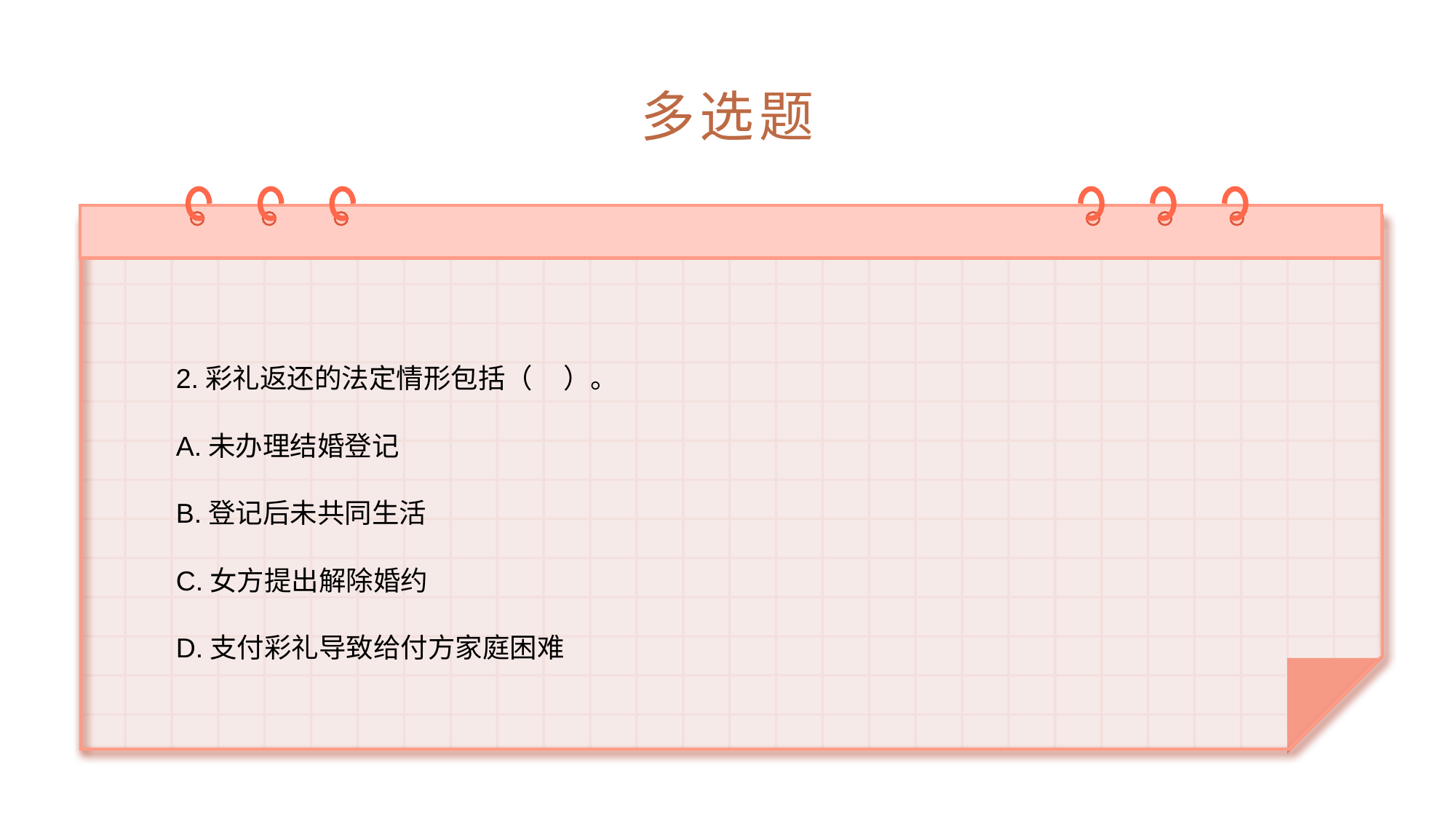

# 多选题

2.彩礼返还的法定情形包括（     ）。
A.未办理结婚登记
B.登记后未共同生活
C.女方提出解除婚约
D.支付彩礼导致给付方家庭困难